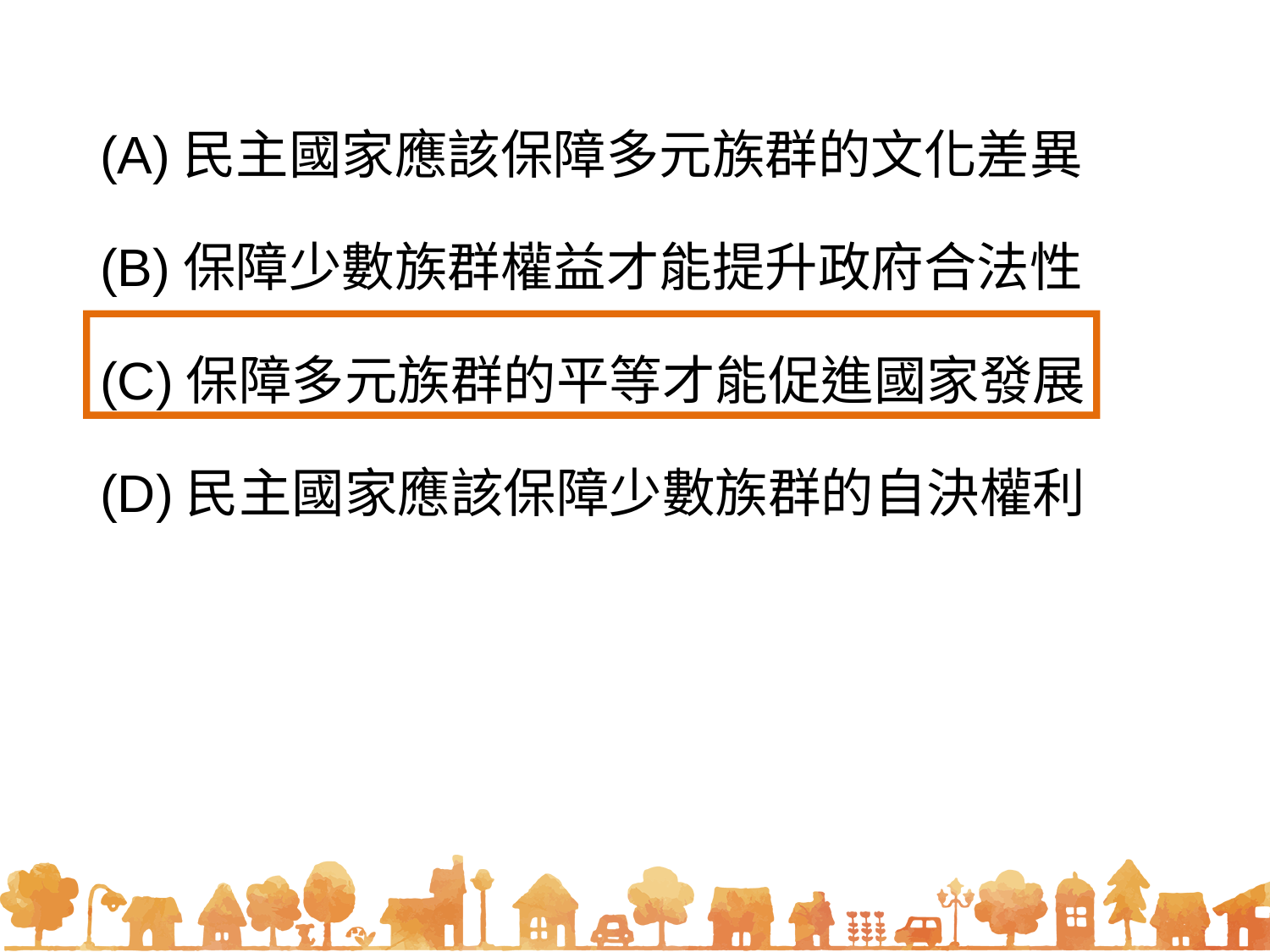

(A)民主國家應該保障多元族群的文化差異
(B)保障少數族群權益才能提升政府合法性
(C)保障多元族群的平等才能促進國家發展
(D)民主國家應該保障少數族群的自決權利